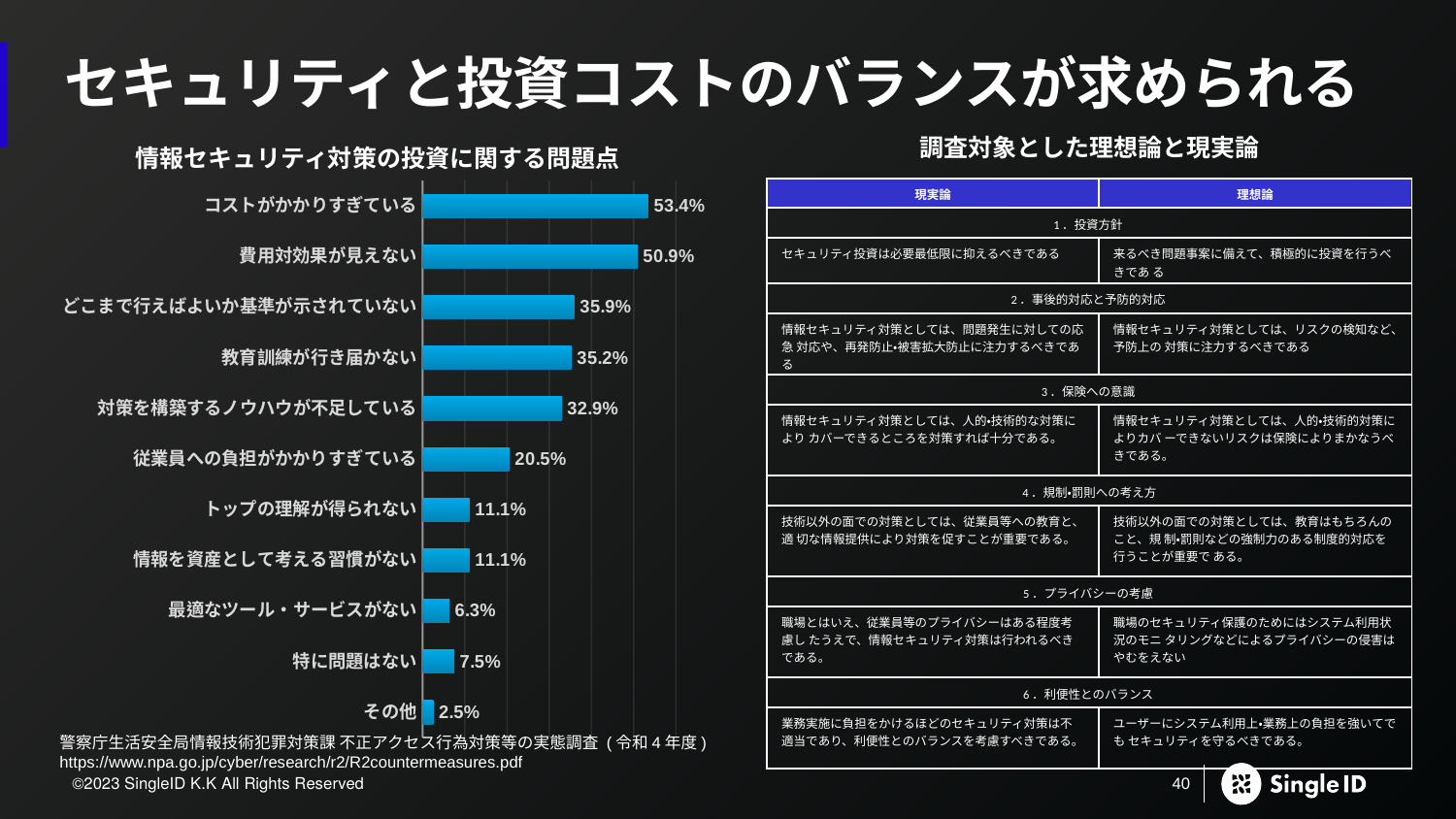

# セキュリティと投資コストのバランスが求められる
調査対象とした理想論と現実論
情報セキュリティ対策の投資に関する問題点

### Chart

| Category | 系列 1 |
|---|---|
| コストがかかりすぎている | 0.534 |
| 費用対効果が見えない | 0.509 |
| どこまで行えばよいか基準が示されていない | 0.359 |
| 教育訓練が行き届かない | 0.352 |
| 対策を構築するノウハウが不足している | 0.329 |
| 従業員への負担がかかりすぎている | 0.205 |
| トップの理解が得られない | 0.111 |
| 情報を資産として考える習慣がない | 0.111 |
| 最適なツール・サービスがない | 0.063 |
| 特に問題はない | 0.075 |
| その他 | 0.025 |
| 現実論 | 理想論 |
| --- | --- |
| 1．投資方針 |  |
| セキュリティ投資は必要最低限に抑えるべきである | 来るべき問題事案に備えて、積極的に投資を行うべきであ る |
| 2．事後的対応と予防的対応 |  |
| 情報セキュリティ対策としては、問題発生に対しての応急 対応や、再発防止・被害拡大防止に注力するべきである | 情報セキュリティ対策としては、リスクの検知など、予防上の 対策に注力するべきである |
| 3．保険への意識 |  |
| 情報セキュリティ対策としては、人的・技術的な対策により カバーできるところを対策すれば十分である。 | 情報セキュリティ対策としては、人的・技術的対策によりカバ ーできないリスクは保険によりまかなうべきである。 |
| 4．規制・罰則への考え方 |  |
| 技術以外の面での対策としては、従業員等への教育と、適 切な情報提供により対策を促すことが重要である。 | 技術以外の面での対策としては、教育はもちろんのこと、規 制・罰則などの強制力のある制度的対応を行うことが重要で ある。 |
| 5．プライバシーの考慮 |  |
| 職場とはいえ、従業員等のプライバシーはある程度考慮し たうえで、情報セキュリティ対策は行われるべきである。 | 職場のセキュリティ保護のためにはシステム利用状況のモニ タリングなどによるプライバシーの侵害はやむをえない |
| 6．利便性とのバランス |  |
| 業務実施に負担をかけるほどのセキュリティ対策は不 適当であり、利便性とのバランスを考慮すべきである。 | ユーザーにシステム利用上・業務上の負担を強いてでも セキュリティを守るべきである。 |
警察庁生活安全局情報技術犯罪対策課 不正アクセス行為対策等の実態調査 (令和4年度)
https://www.npa.go.jp/cyber/research/r2/R2countermeasures.pdf